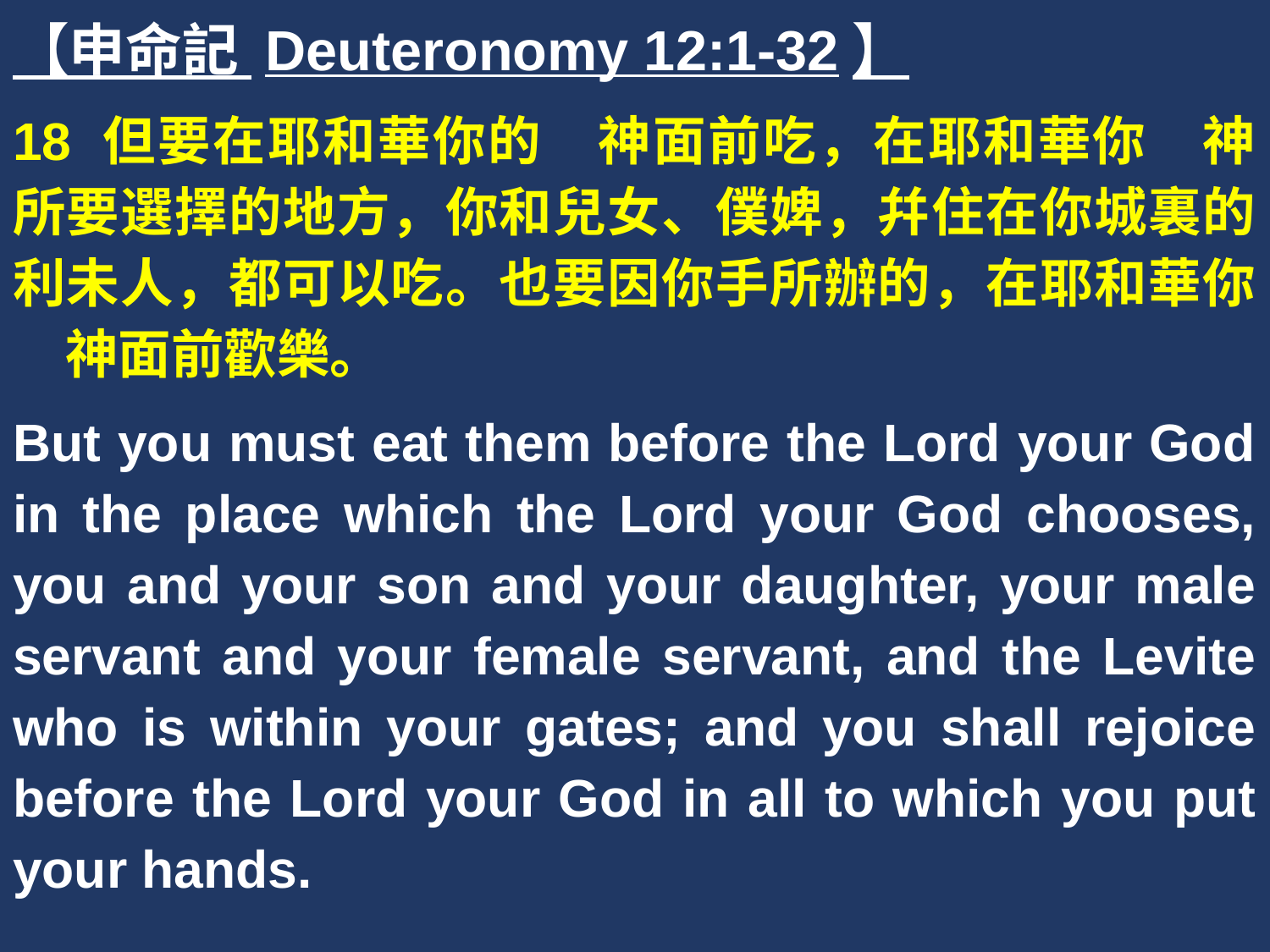

【申命記 Deuteronomy 12:1-32】
18 但要在耶和華你的　神面前吃，在耶和華你　神所要選擇的地方，你和兒女、僕婢，幷住在你城裏的利未人，都可以吃。也要因你手所辦的，在耶和華你　神面前歡樂。
But you must eat them before the Lord your God in the place which the Lord your God chooses, you and your son and your daughter, your male servant and your female servant, and the Levite who is within your gates; and you shall rejoice before the Lord your God in all to which you put your hands.